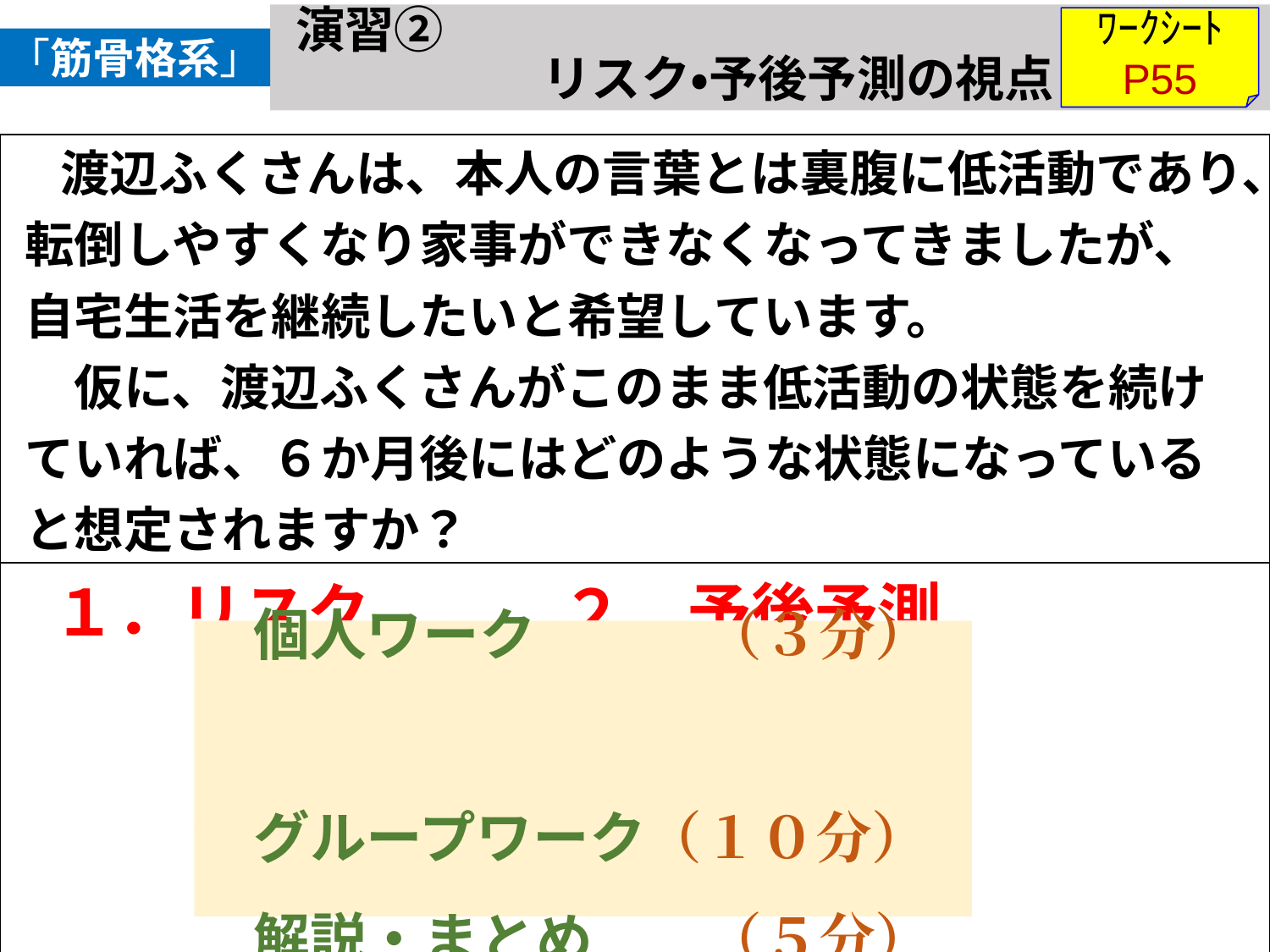

「筋骨格系」
演習②
　　　　　リスク・予後予測の視点
ﾜｰｸｼｰﾄ
P55
| 渡辺ふくさんは、本人の言葉とは裏腹に低活動であり、転倒しやすくなり家事ができなくなってきましたが、自宅生活を継続したいと希望しています。 　仮に、渡辺ふくさんがこのまま低活動の状態を続けていれば、６か月後にはどのような状態になっていると想定されますか？ |
| --- |
| １．リスク　　　２．予後予測 |
個人ワーク　　　（３分）
グループワーク（１０分）
解説・まとめ　　（５分）